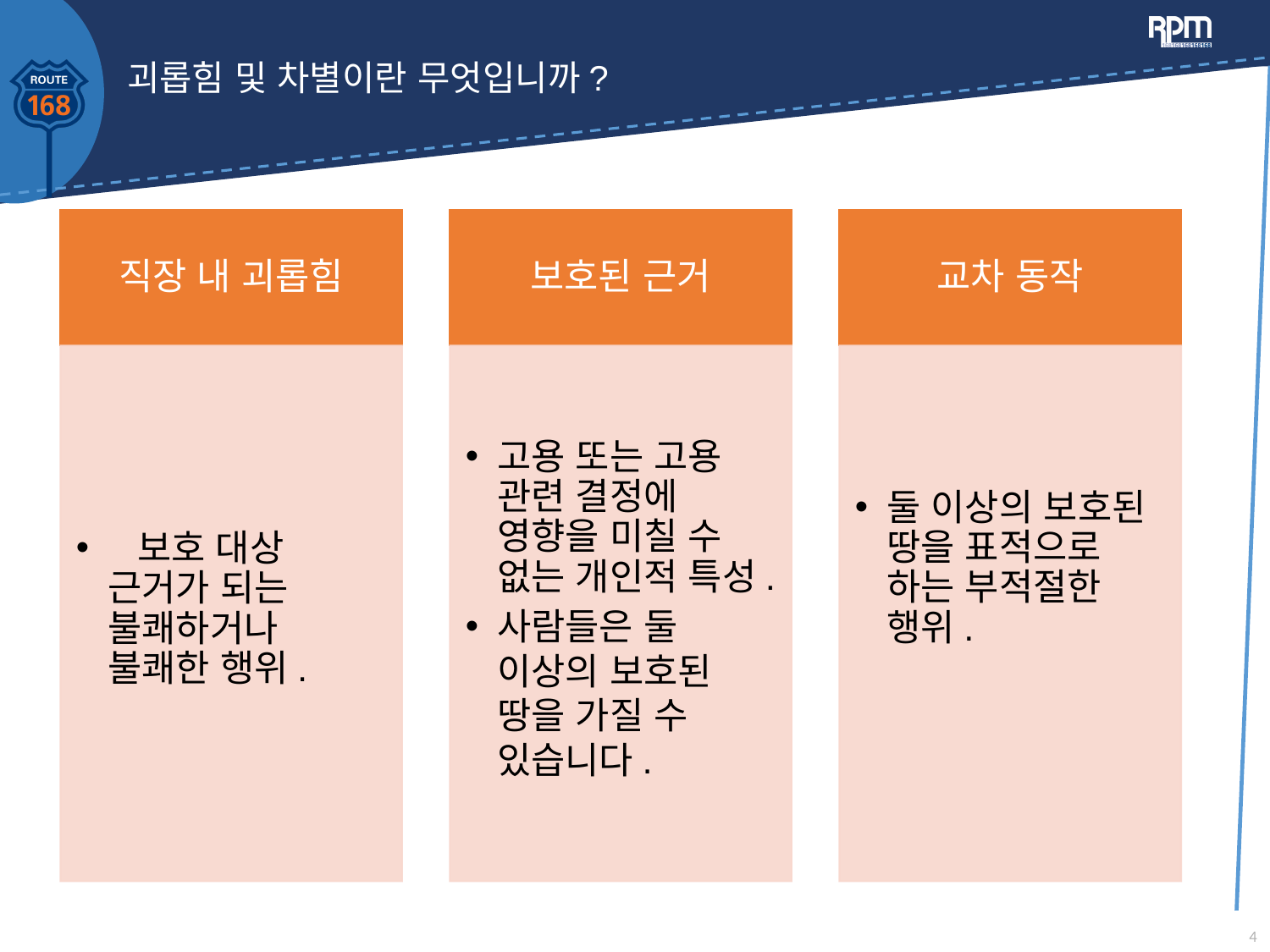

# 괴롭힘 및 차별이란 무엇입니까?
직장 내 괴롭힘
  보호 대상 근거가 되는 불쾌하거나 불쾌한 행위.
보호된 근거
고용 또는 고용 관련 결정에 영향을 미칠 수 없는 개인적 특성.
사람들은 둘 이상의 보호된 땅을 가질 수 있습니다.
교차 동작
둘 이상의 보호된 땅을 표적으로 하는 부적절한 행위.

4